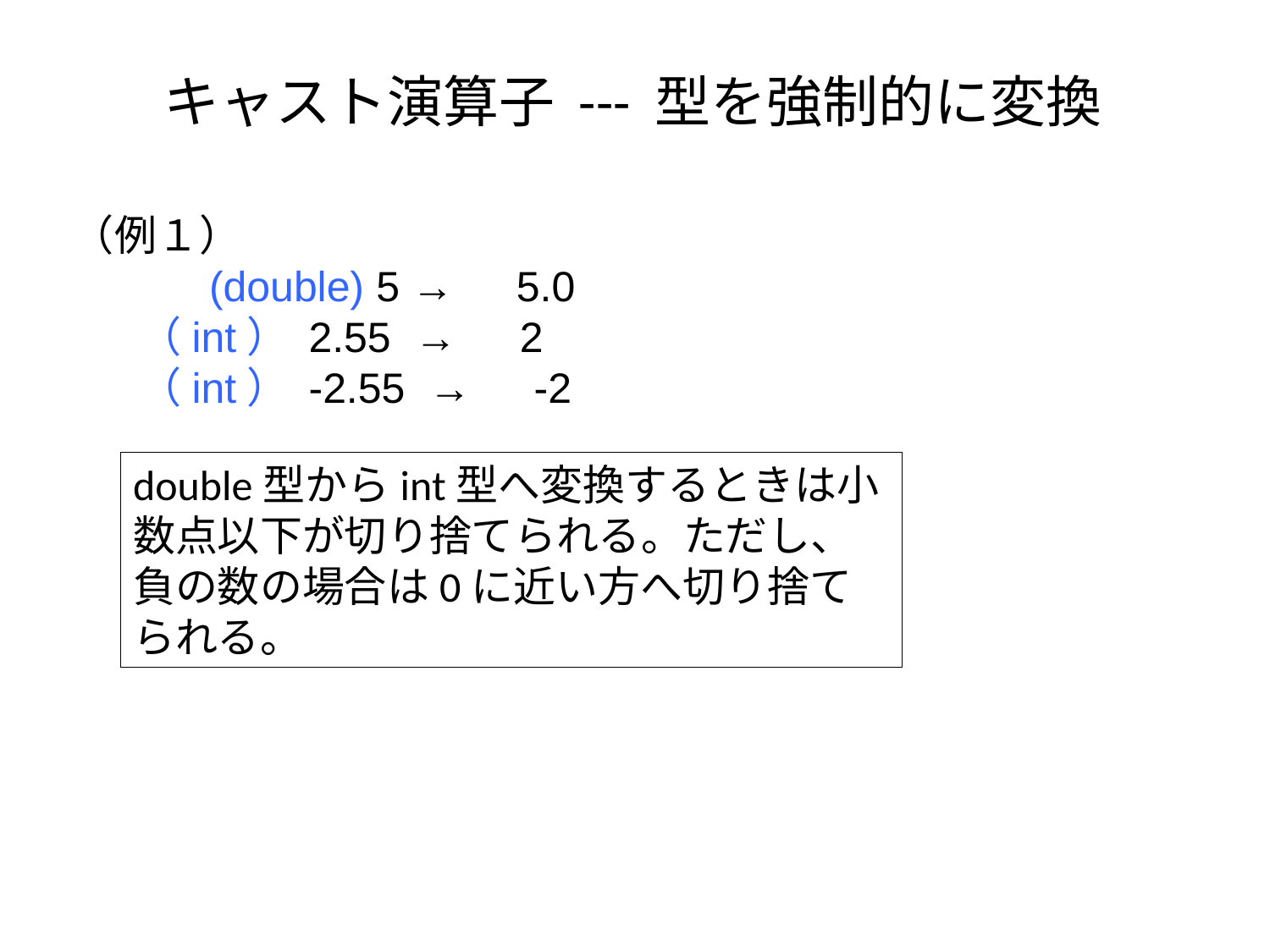

# キャスト演算子 --- 型を強制的に変換
（例１）
　　　(double) 5 →　5.0
      （int） 2.55  →　2
      （int） -2.55  →　-2
double型からint型へ変換するときは小数点以下が切り捨てられる。ただし、負の数の場合は0に近い方へ切り捨てられる。